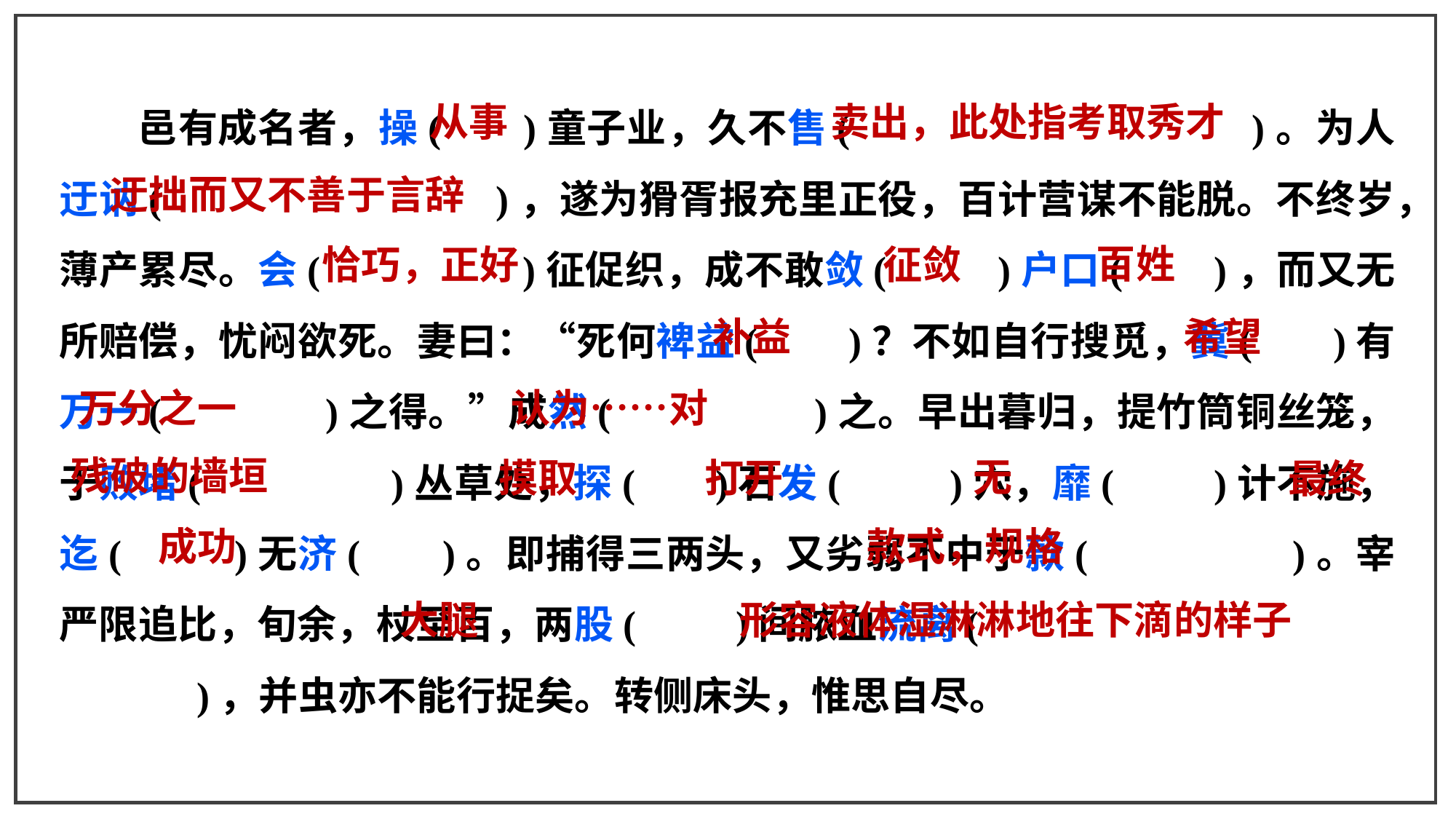

邑有成名者，操(        )童子业，久不售(                                       )。为人迂讷(                                 )，遂为猾胥报充里正役，百计营谋不能脱。不终岁，薄产累尽。会(                    )征促织，成不敢敛(           )户口(         )，而又无所赔偿，忧闷欲死。妻曰：“死何裨益(         )？不如自行搜觅，冀(        )有万一(                )之得。”成然(                    )之。早出暮归，提竹筒铜丝笼，于败堵(                   )丛草处，探(        )石发(           )穴，靡(          )计不施，迄(           )无济(        )。即捕得三两头，又劣弱不中于款(                    )。宰严限追比，旬余，杖至百，两股(          )间脓血流离(                                                         )，并虫亦不能行捉矣。转侧床头，惟思自尽。
从事
卖出，此处指考取秀才
迂拙而又不善于言辞
百姓
恰巧，正好
征敛
补益
希望
万分之一
认为……对
残破的墙垣
无
摸取
打开
最终
成功
款式，规格
大腿
形容液体湿淋淋地往下滴的样子